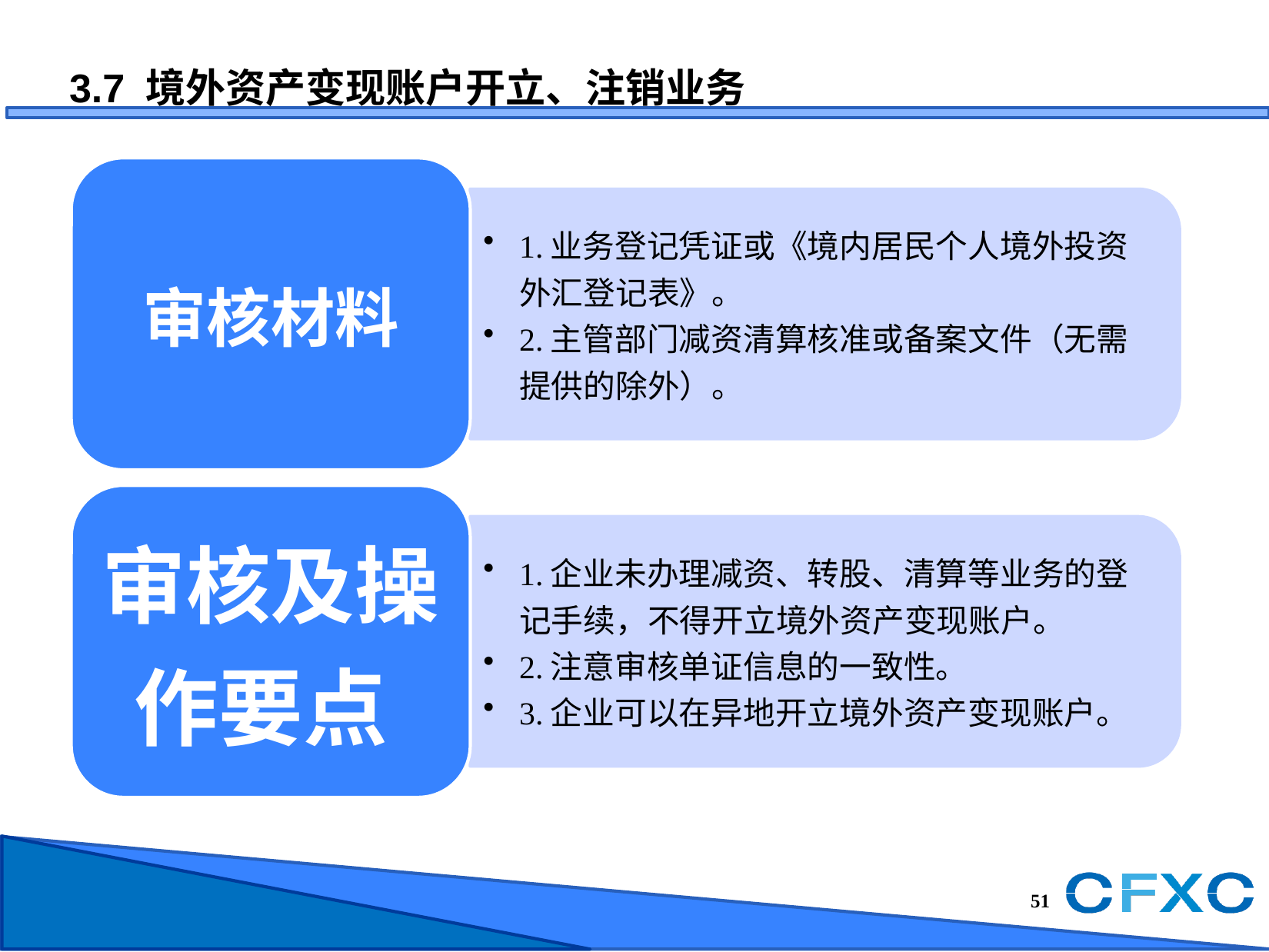

3.7 境外资产变现账户开立、注销业务
审核材料
1.业务登记凭证或《境内居民个人境外投资外汇登记表》。
2.主管部门减资清算核准或备案文件（无需提供的除外）。
审核及操作要点
1.企业未办理减资、转股、清算等业务的登记手续，不得开立境外资产变现账户。
2.注意审核单证信息的一致性。
3.企业可以在异地开立境外资产变现账户。
51